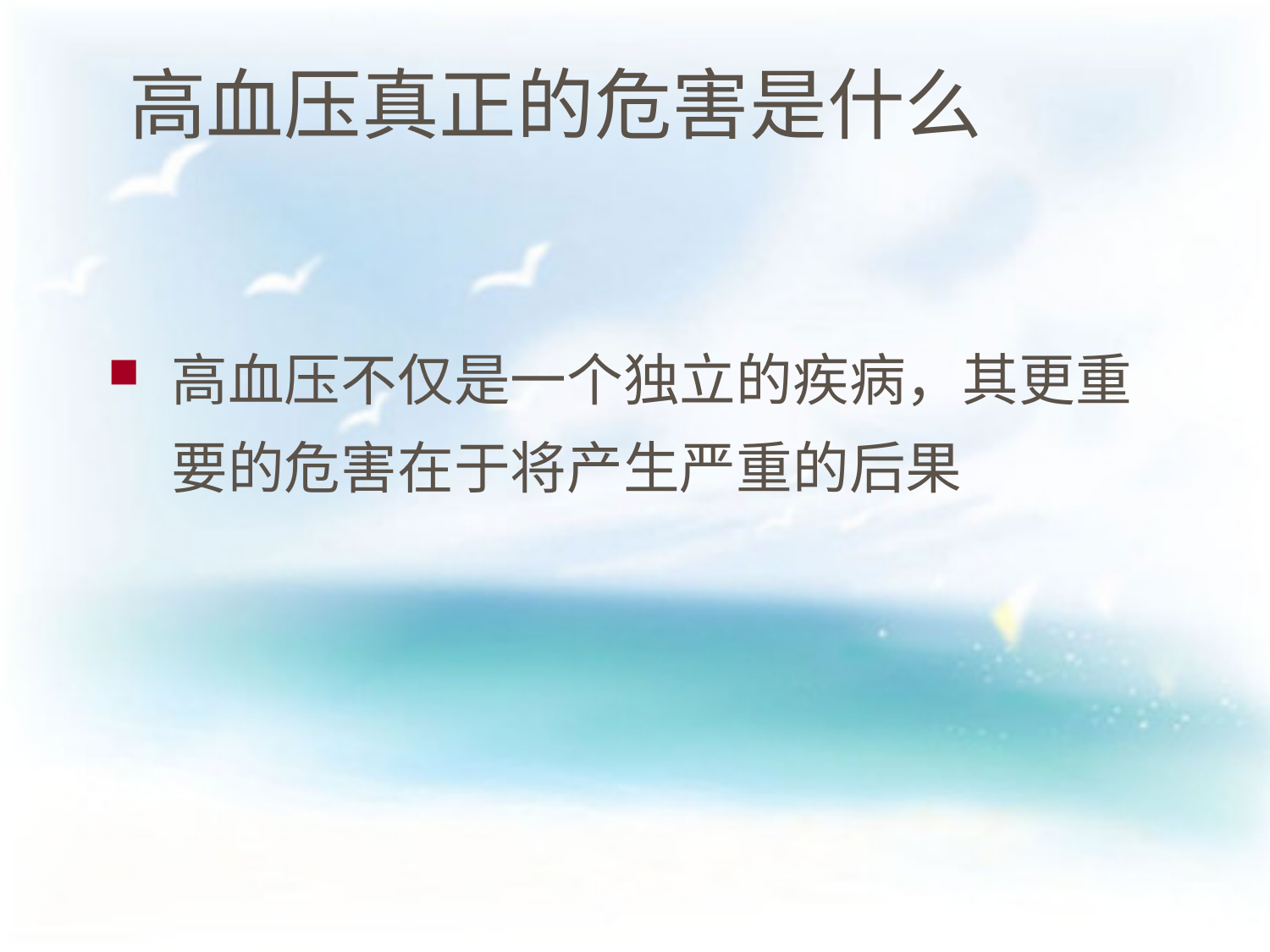

# 高血压真正的危害是什么
高血压不仅是一个独立的疾病，其更重要的危害在于将产生严重的后果